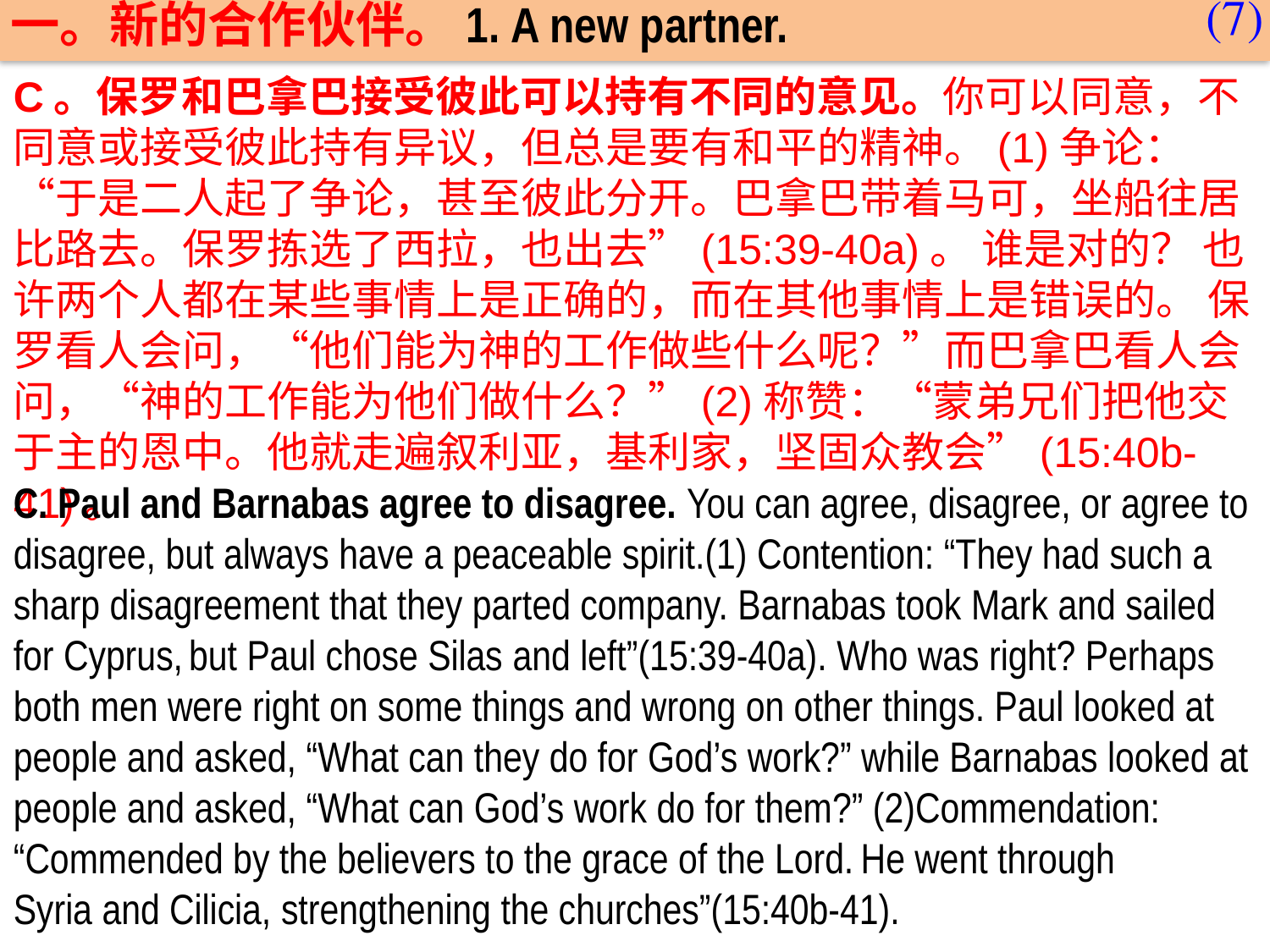

(7)
一。新的合作伙伴。1. A new partner.

C。保罗和巴拿巴接受彼此可以持有不同的意见。你可以同意，不同意或接受彼此持有异议，但总是要有和平的精神。(1)争论：“于是二人起了争论，甚至彼此分开。巴拿巴带着马可，坐船往居比路去。保罗拣选了西拉，也出去”(15:39-40a)。 谁是对的？ 也许两个人都在某些事情上是正确的，而在其他事情上是错误的。 保罗看人会问，“他们能为神的工作做些什么呢？”而巴拿巴看人会问，“神的工作能为他们做什么？”(2)称赞：“蒙弟兄们把他交于主的恩中。他就走遍叙利亚，基利家，坚固众教会”(15:40b-41)。
C. Paul and Barnabas agree to disagree. You can agree, disagree, or agree to disagree, but always have a peaceable spirit.(1) Contention: “They had such a sharp disagreement that they parted company. Barnabas took Mark and sailed for Cyprus, but Paul chose Silas and left”(15:39-40a). Who was right? Perhaps both men were right on some things and wrong on other things. Paul looked at people and asked, “What can they do for God’s work?” while Barnabas looked at people and asked, “What can God’s work do for them?” (2)Commendation: “Commended by the believers to the grace of the Lord. He went through Syria and Cilicia, strengthening the churches”(15:40b-41).